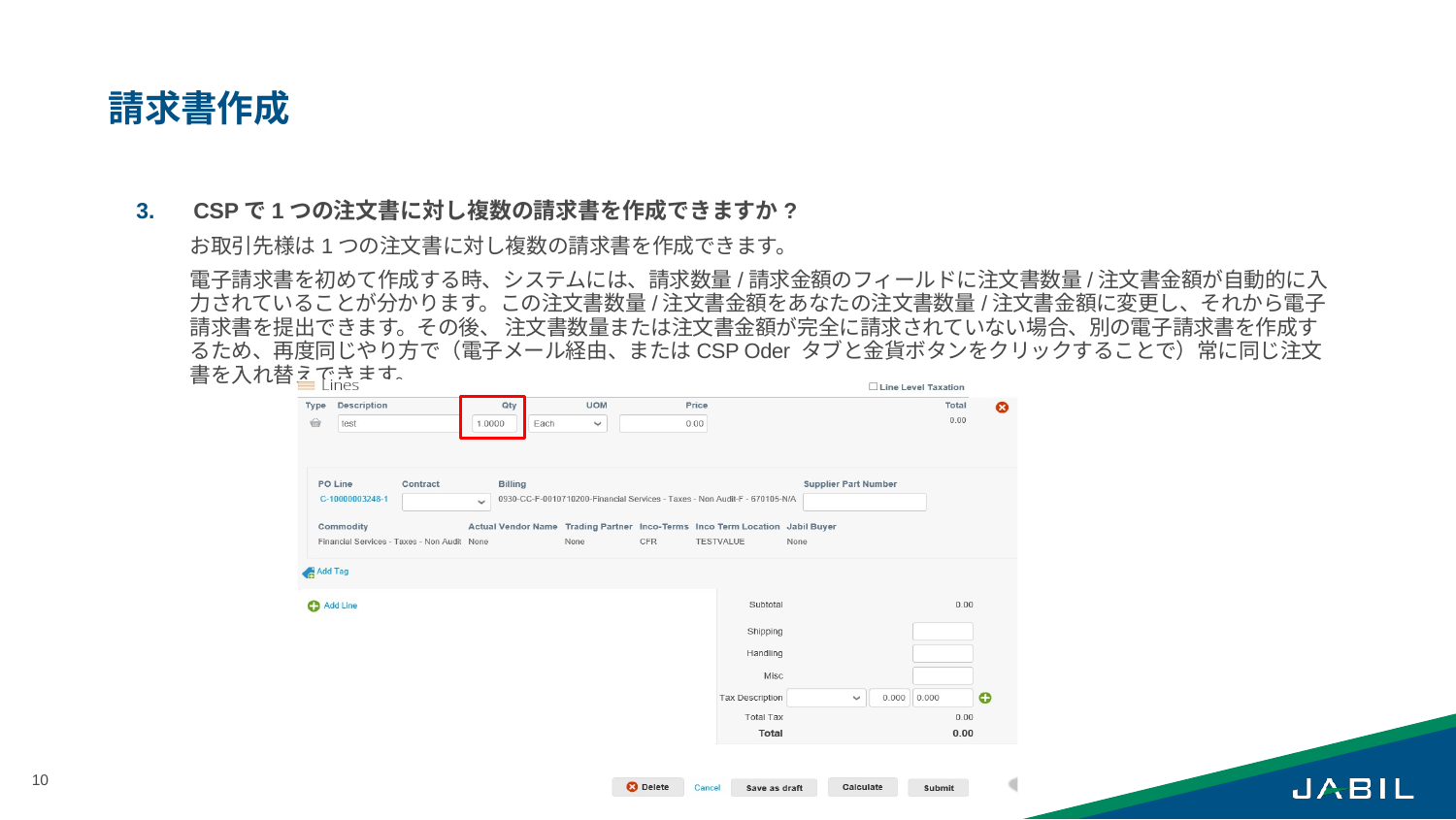

# 請求書作成
3.	CSPで1つの注文書に対し複数の請求書を作成できますか?
お取引先様は1つの注文書に対し複数の請求書を作成できます。
電子請求書を初めて作成する時、システムには、請求数量/請求金額のフィールドに注文書数量/注文書金額が自動的に入力されていることが分かります。この注文書数量/注文書金額をあなたの注文書数量/注文書金額に変更し、それから電子請求書を提出できます。その後、 注文書数量または注文書金額が完全に請求されていない場合、別の電子請求書を作成するため、再度同じやり方で（電子メール経由、またはCSP Oder タブと金貨ボタンをクリックすることで）常に同じ注文書を入れ替えできます。

10